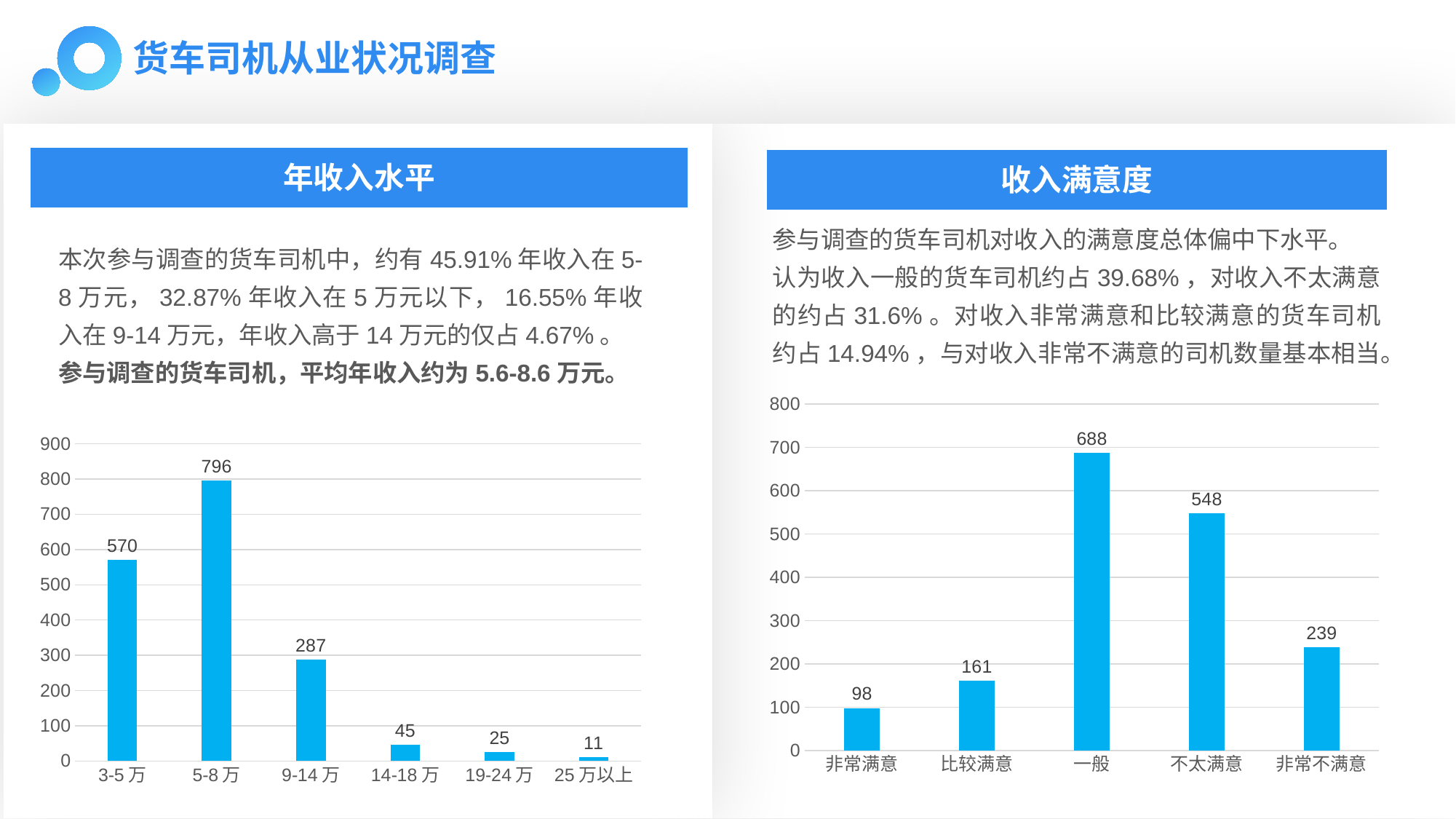

货车司机从业状况调查

年收入水平

收入满意度
参与调查的货车司机对收入的满意度总体偏中下水平。
认为收入一般的货车司机约占39.68%，对收入不太满意的约占31.6%。对收入非常满意和比较满意的货车司机约占14.94%，与对收入非常不满意的司机数量基本相当。
本次参与调查的货车司机中，约有45.91%年收入在5-8万元，32.87%年收入在5万元以下，16.55%年收入在9-14万元，年收入高于14万元的仅占4.67%。
参与调查的货车司机，平均年收入约为5.6-8.6万元。

### Chart

| Category |  |
|---|---|
| 非常满意 | 98.0 |
| 比较满意 | 161.0 |
| 一般 | 688.0 |
| 不太满意 | 548.0 |
| 非常不满意 | 239.0 |

### Chart

| Category |  |
|---|---|
| 3-5万 | 570.0 |
| 5-8万 | 796.0 |
| 9-14万 | 287.0 |
| 14-18万 | 45.0 |
| 19-24万 | 25.0 |
| 25万以上 | 11.0 |